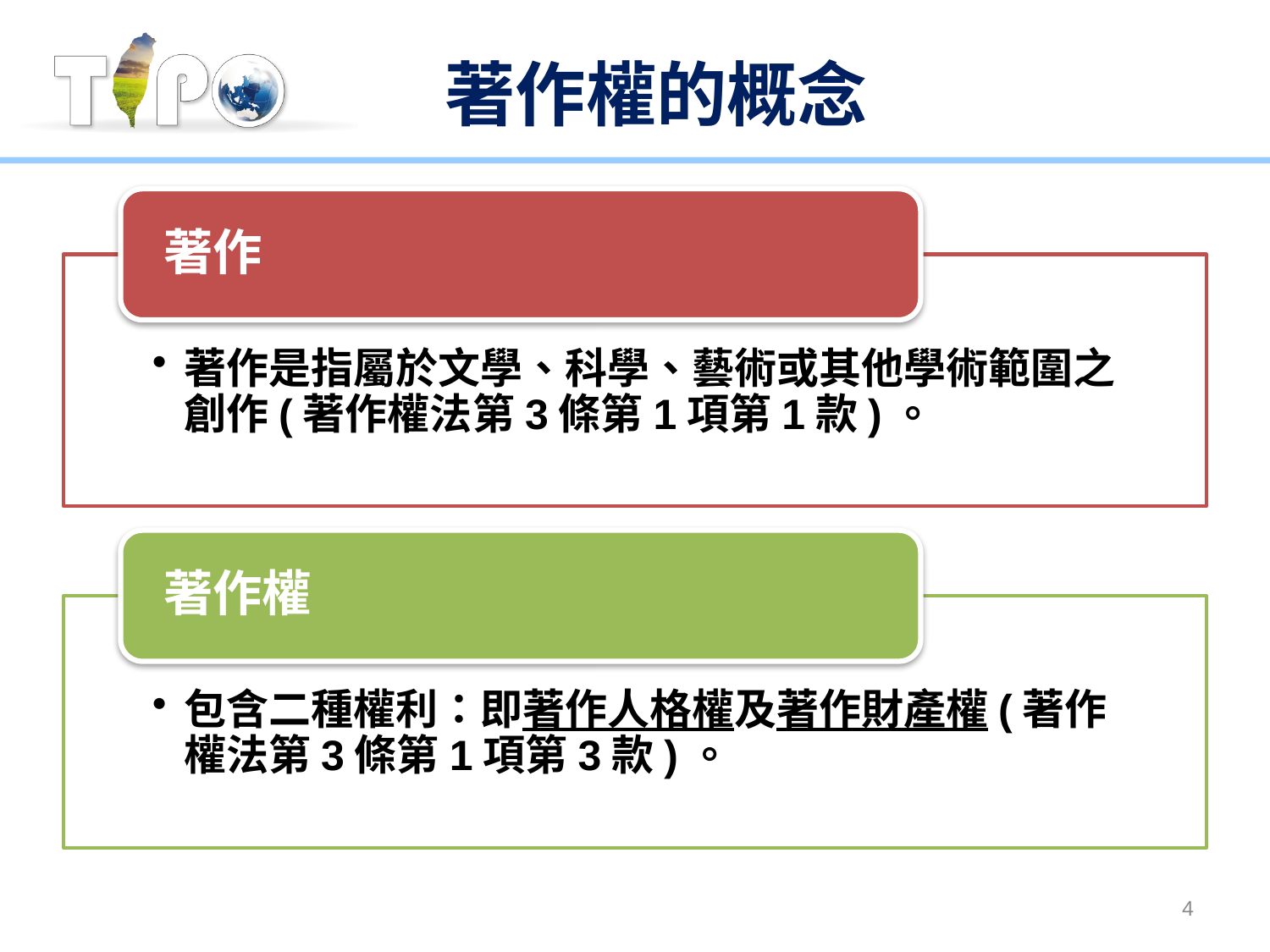

# 著作權的概念
著作是指屬於文學、科學、藝術或其他學術範圍之創作(著作權法第3條第1項第1款)。
著作
包含二種權利：即著作人格權及著作財產權(著作權法第3條第1項第3款)。
著作權
4